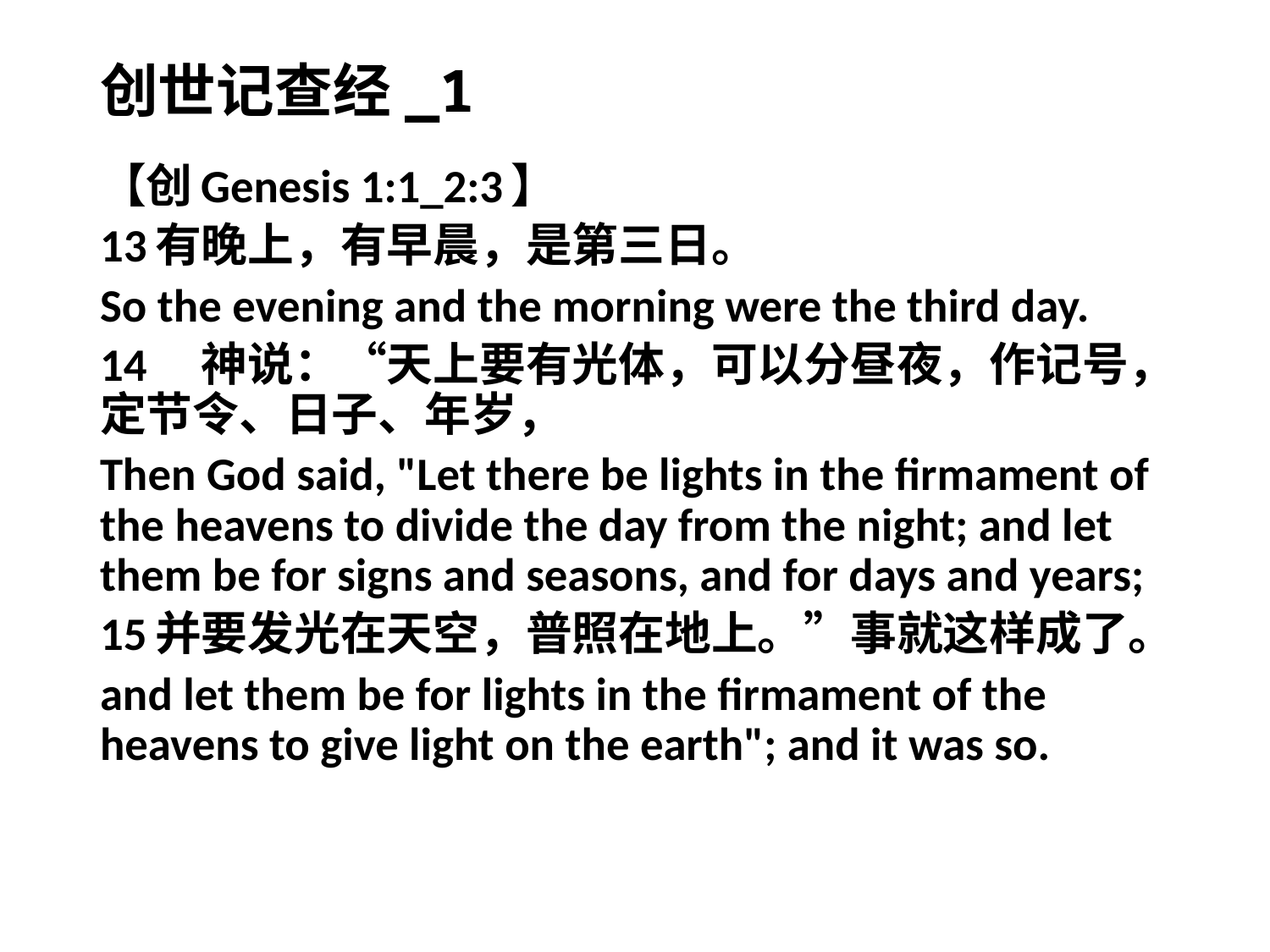

# 创世记查经_1
【创Genesis 1:1_2:3】
13有晚上，有早晨，是第三日。
So the evening and the morning were the third day.
14　神说：“天上要有光体，可以分昼夜，作记号，定节令、日子、年岁，
Then God said, "Let there be lights in the firmament of the heavens to divide the day from the night; and let them be for signs and seasons, and for days and years;
15并要发光在天空，普照在地上。”事就这样成了。
and let them be for lights in the firmament of the heavens to give light on the earth"; and it was so.